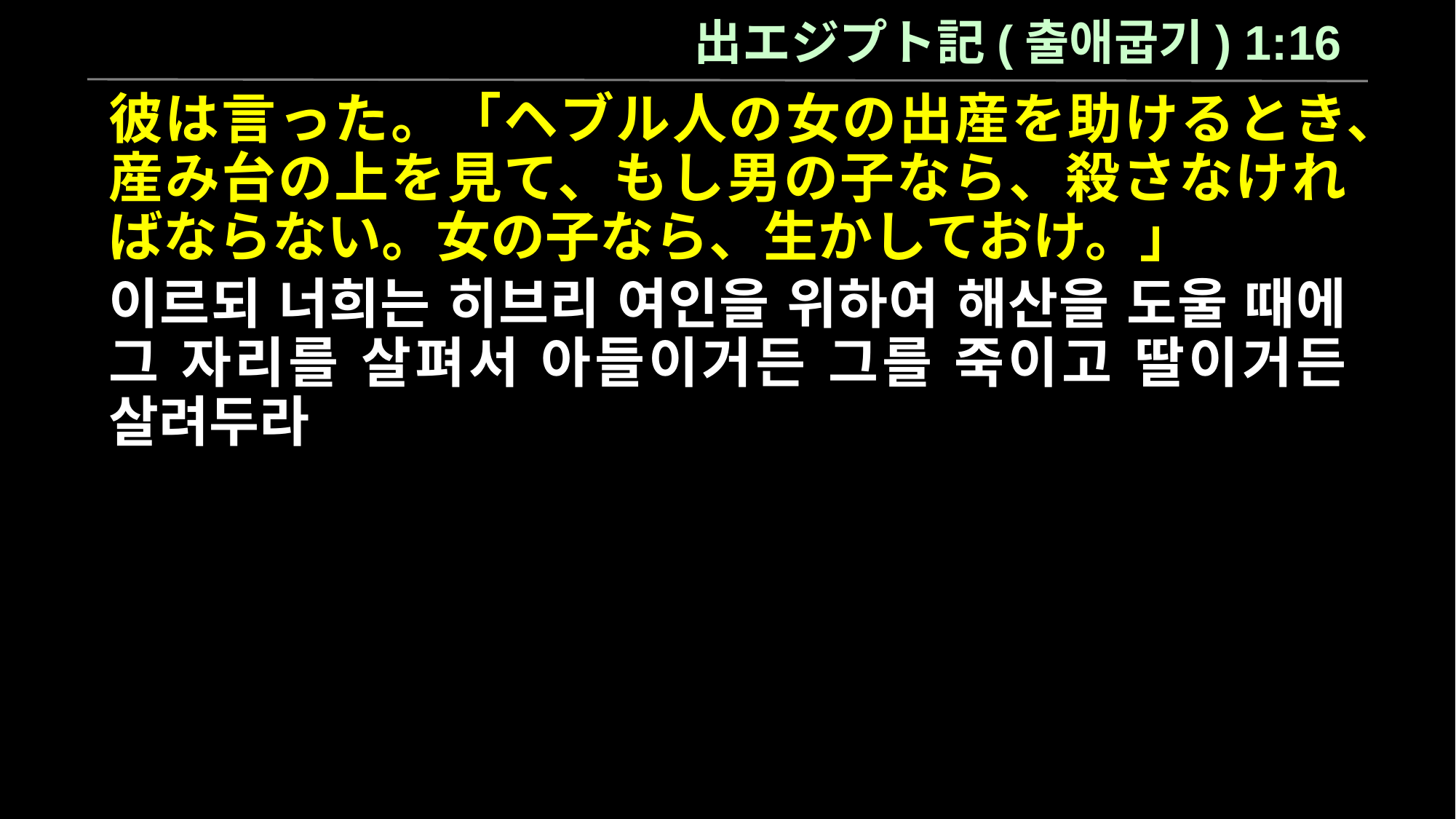

出エジプト記(출애굽기) 1:16

彼は言った。「ヘブル人の女の出産を助けるとき、産み台の上を見て、もし男の子なら、殺さなければならない。女の子なら、生かしておけ。」
이르되 너희는 히브리 여인을 위하여 해산을 도울 때에 그 자리를 살펴서 아들이거든 그를 죽이고 딸이거든 살려두라